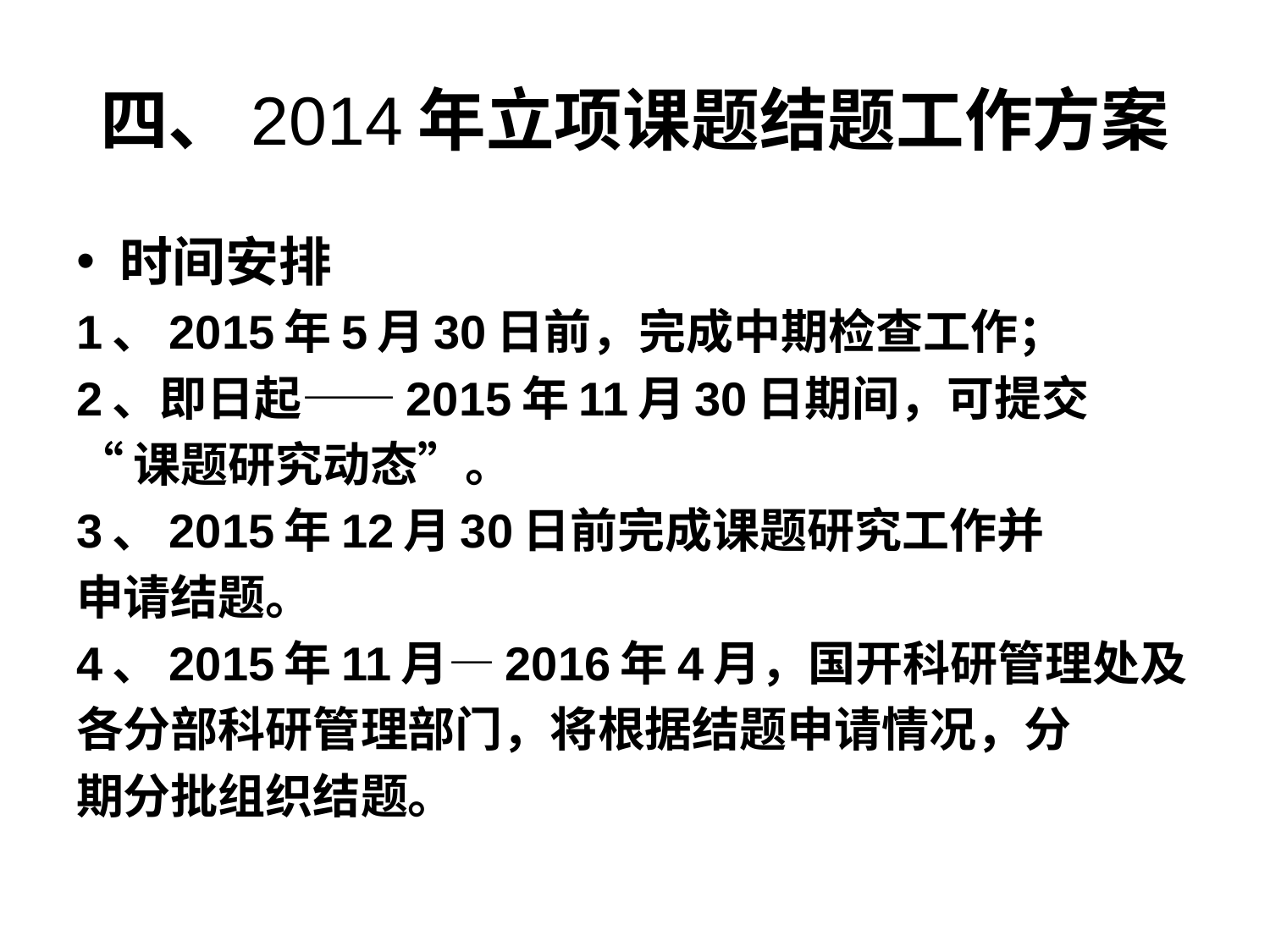

# 四、2014年立项课题结题工作方案
时间安排
1、2015年5月30日前，完成中期检查工作；
2、即日起——2015年11月30日期间，可提交
“课题研究动态”。
3、2015年12月30日前完成课题研究工作并
申请结题。
4、2015年11月—2016年4月，国开科研管理处及
各分部科研管理部门，将根据结题申请情况，分
期分批组织结题。